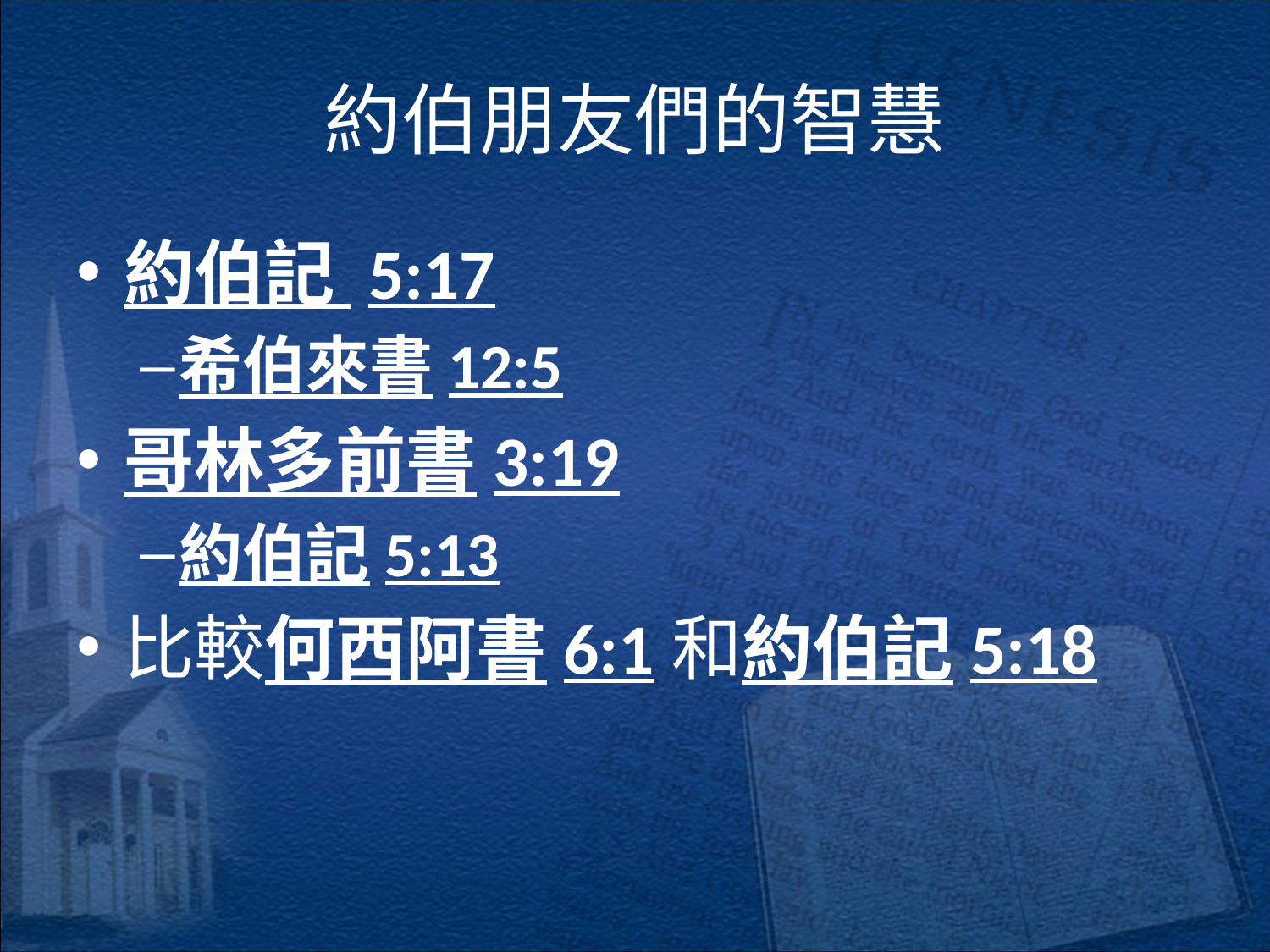

# 約伯朋友們的智慧
約伯記 5:17
希伯來書12:5
哥林多前書3:19
約伯記5:13
比較何西阿書6:1和約伯記5:18